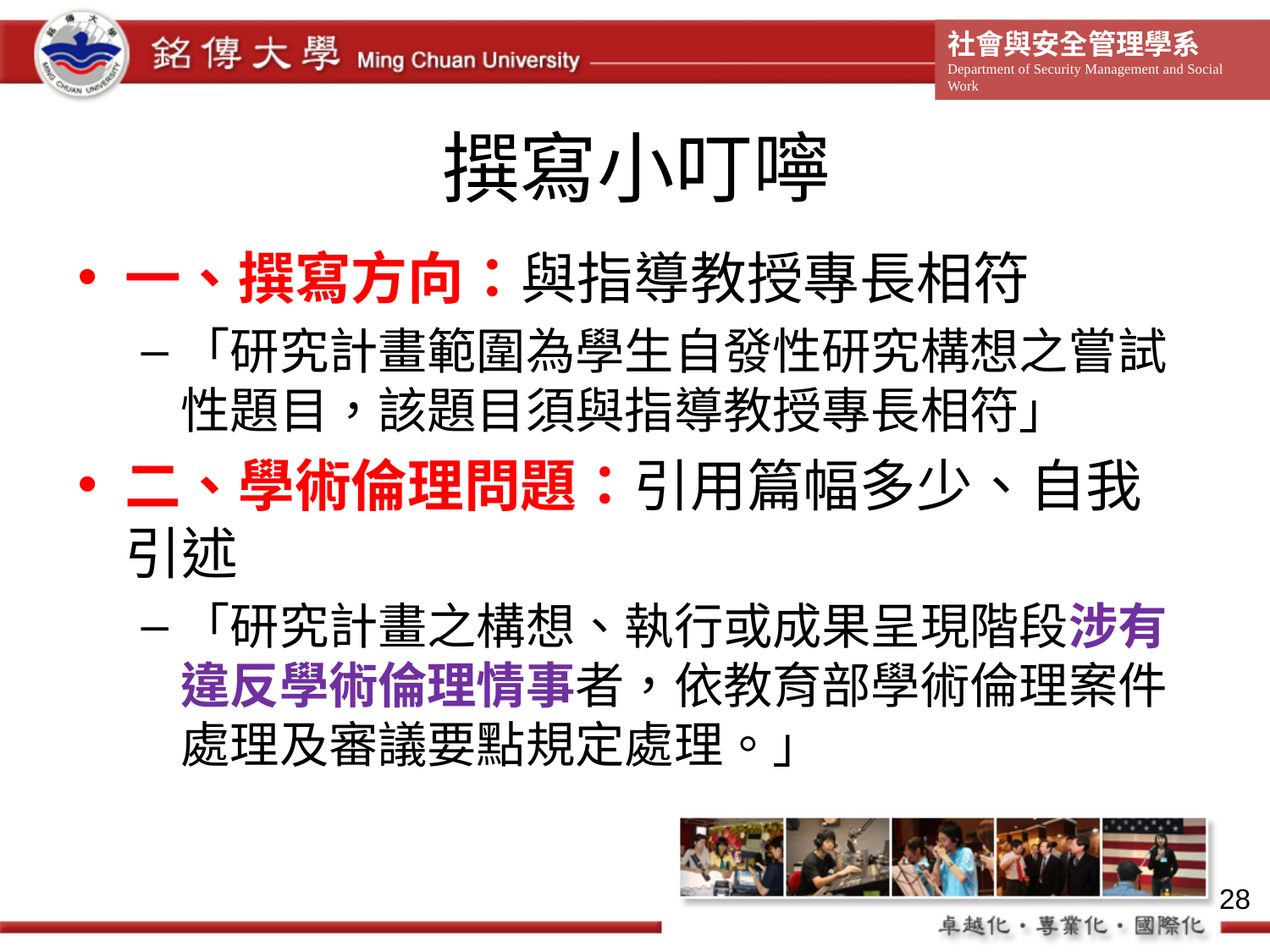

# 撰寫小叮嚀
一、撰寫方向：與指導教授專長相符
「研究計畫範圍為學生自發性研究構想之嘗試性題目，該題目須與指導教授專長相符」
二、學術倫理問題：引用篇幅多少、自我引述
「研究計畫之構想、執行或成果呈現階段涉有違反學術倫理情事者，依教育部學術倫理案件處理及審議要點規定處理。」
28